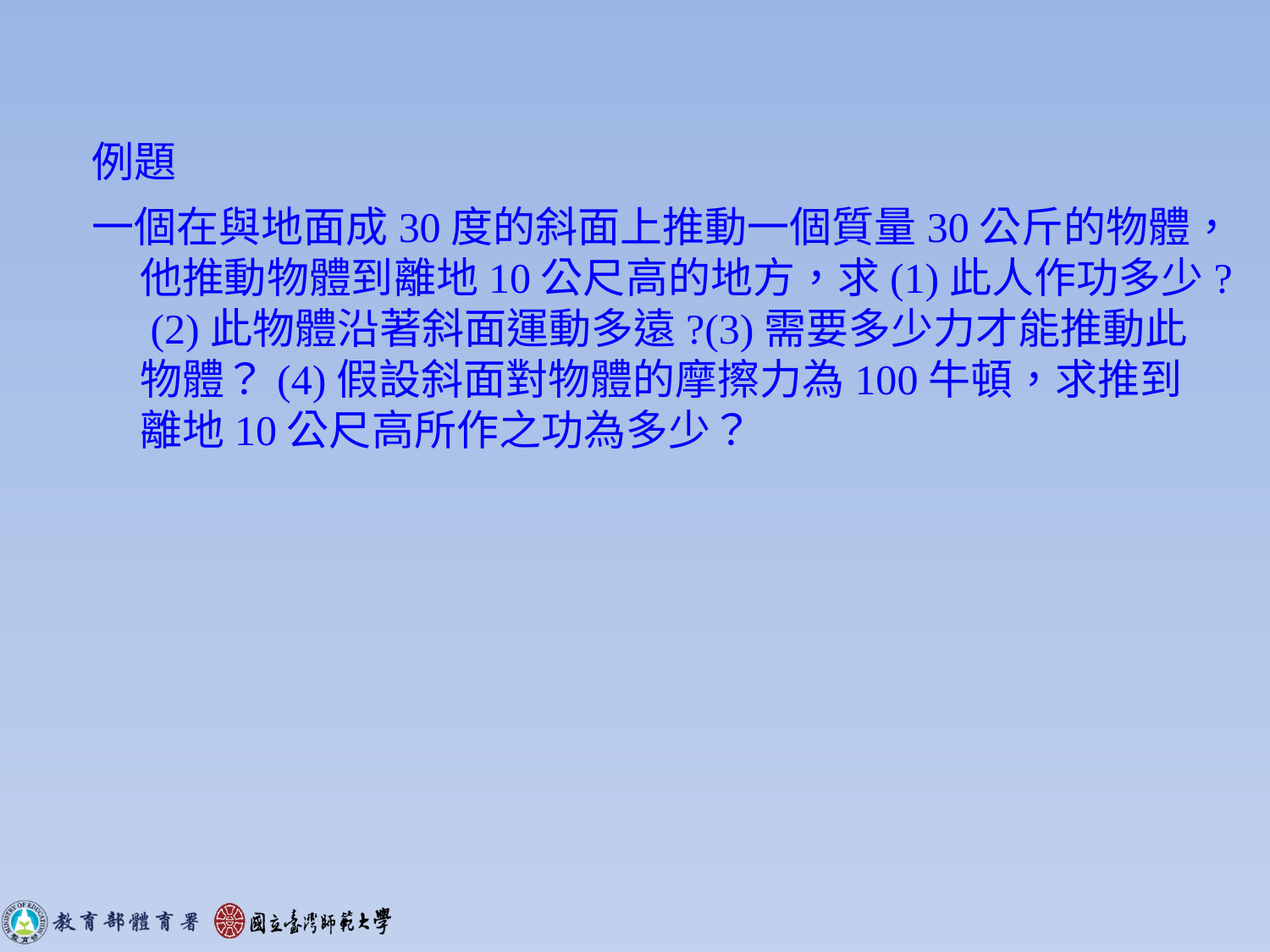

例題
一個在與地面成30度的斜面上推動一個質量30公斤的物體，他推動物體到離地10公尺高的地方，求(1)此人作功多少? (2)此物體沿著斜面運動多遠?(3)需要多少力才能推動此物體？(4)假設斜面對物體的摩擦力為100牛頓，求推到離地10公尺高所作之功為多少？